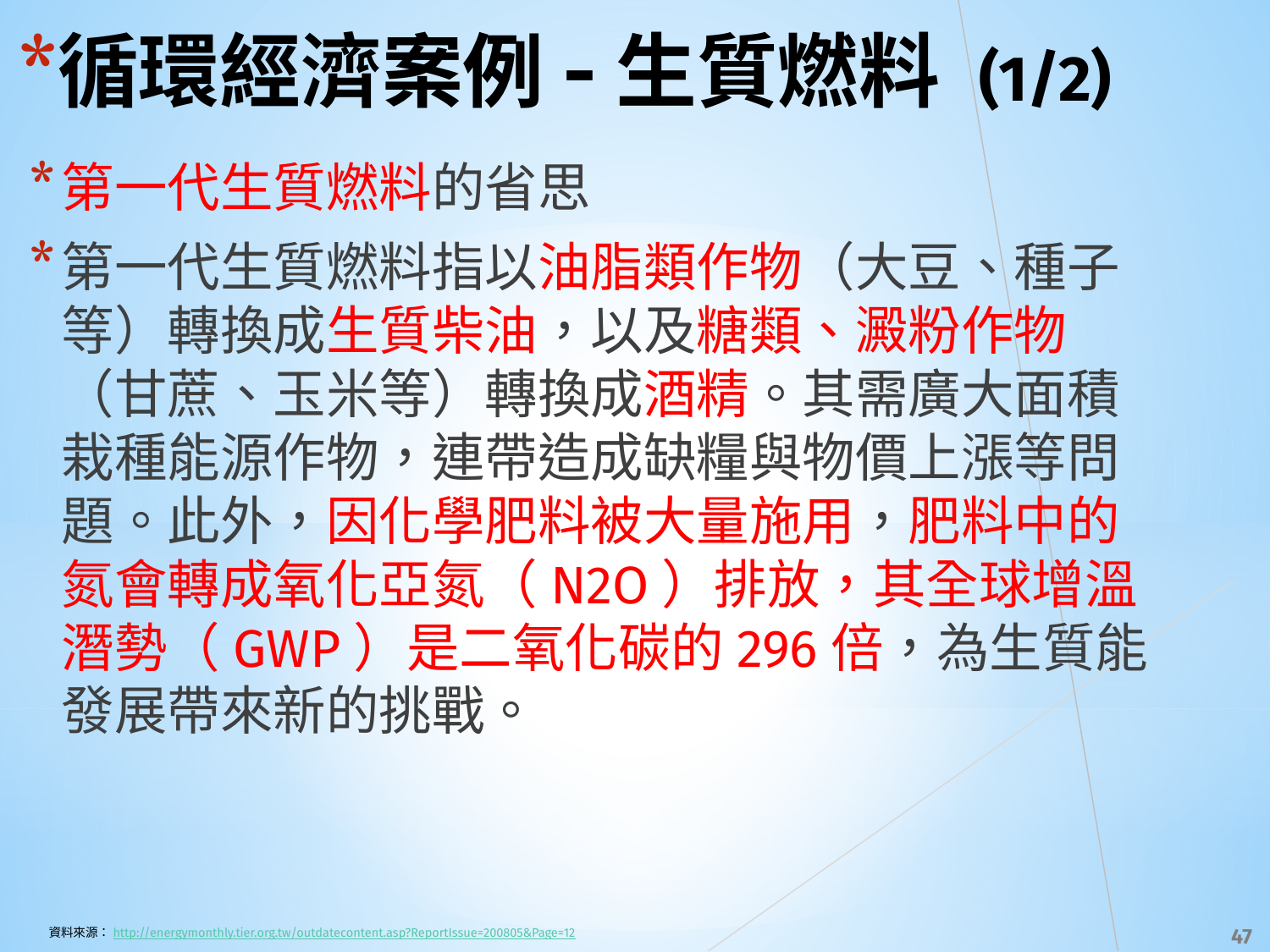

# 循環經濟案例-生質燃料 (1/2)
第一代生質燃料的省思
第一代生質燃料指以油脂類作物（大豆、種子 等）轉換成生質柴油，以及糖類、澱粉作物（甘蔗、玉米等）轉換成酒精。其需廣大面積 栽種能源作物，連帶造成缺糧與物價上漲等問 題。此外，因化學肥料被大量施用，肥料中的氮會轉成氧化亞氮（N2O）排放，其全球增溫潛勢（GWP）是二氧化碳的296倍，為生質能發展帶來新的挑戰。

47
資料來源：http://energymonthly.tier.org.tw/outdatecontent.asp?ReportIssue=200805&Page=12